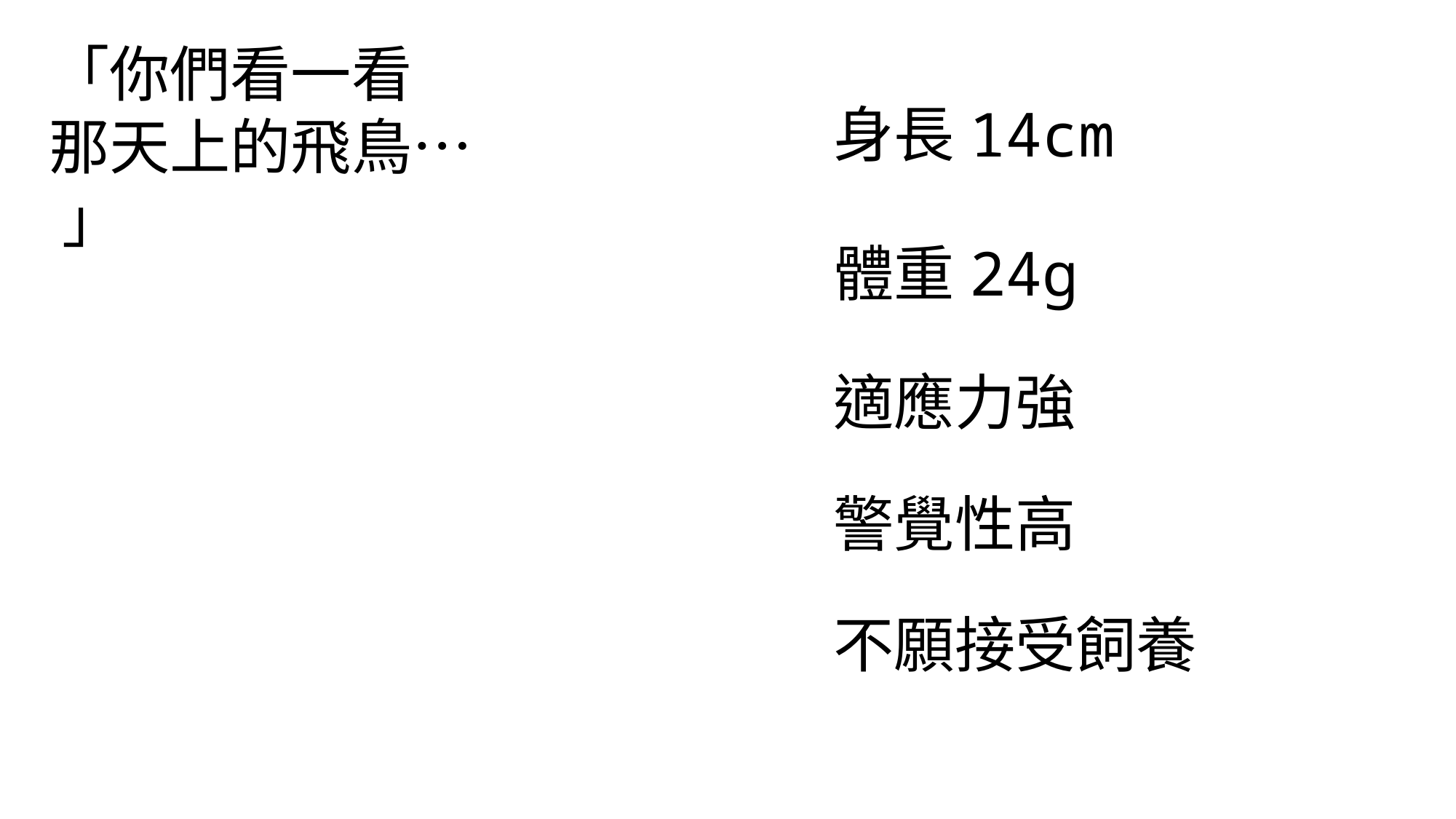

「你們看一看
那天上的飛鳥… 」
身長14cm
體重24g
適應力強
警覺性高
不願接受飼養